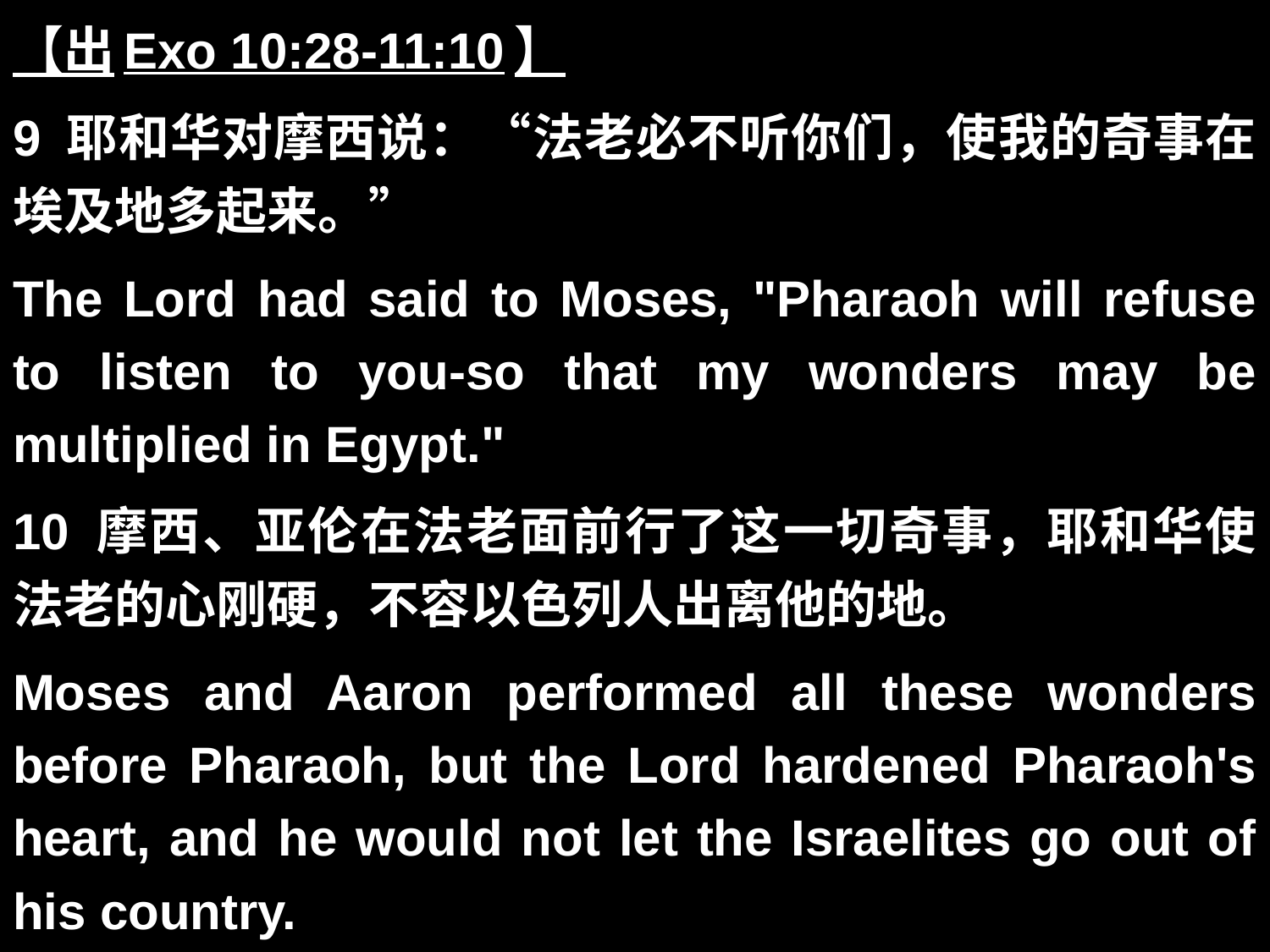

【出Exo 10:28-11:10】
9 耶和华对摩西说：“法老必不听你们，使我的奇事在埃及地多起来。”
The Lord had said to Moses, "Pharaoh will refuse to listen to you-so that my wonders may be multiplied in Egypt."
10 摩西、亚伦在法老面前行了这一切奇事，耶和华使法老的心刚硬，不容以色列人出离他的地。
Moses and Aaron performed all these wonders before Pharaoh, but the Lord hardened Pharaoh's heart, and he would not let the Israelites go out of his country.